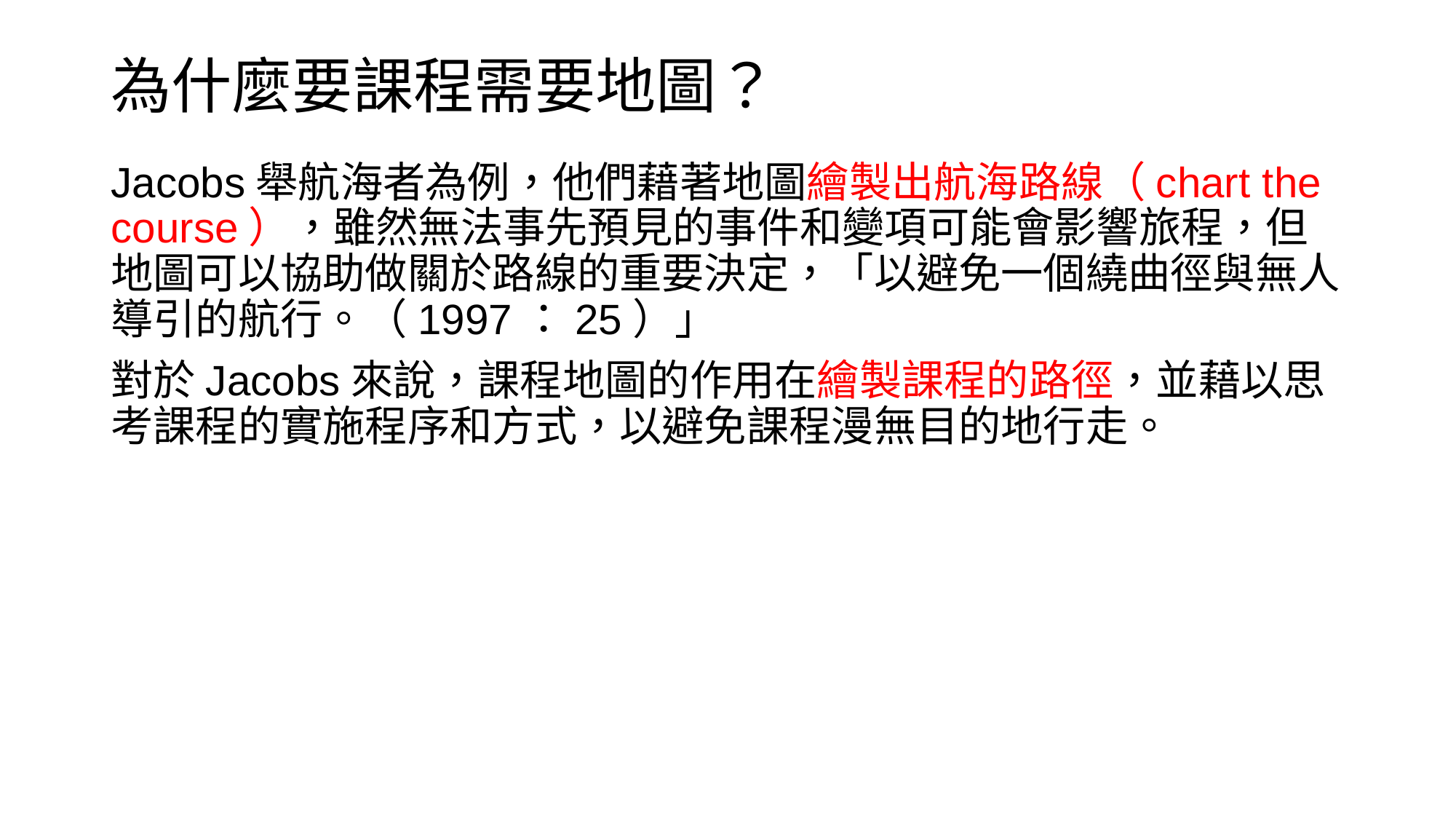

# 為什麼要課程需要地圖？
Jacobs舉航海者為例，他們藉著地圖繪製出航海路線（chart the course），雖然無法事先預見的事件和變項可能會影響旅程，但地圖可以協助做關於路線的重要決定，「以避免一個繞曲徑與無人導引的航行。（1997：25）」
對於Jacobs來說，課程地圖的作用在繪製課程的路徑，並藉以思考課程的實施程序和方式，以避免課程漫無目的地行走。